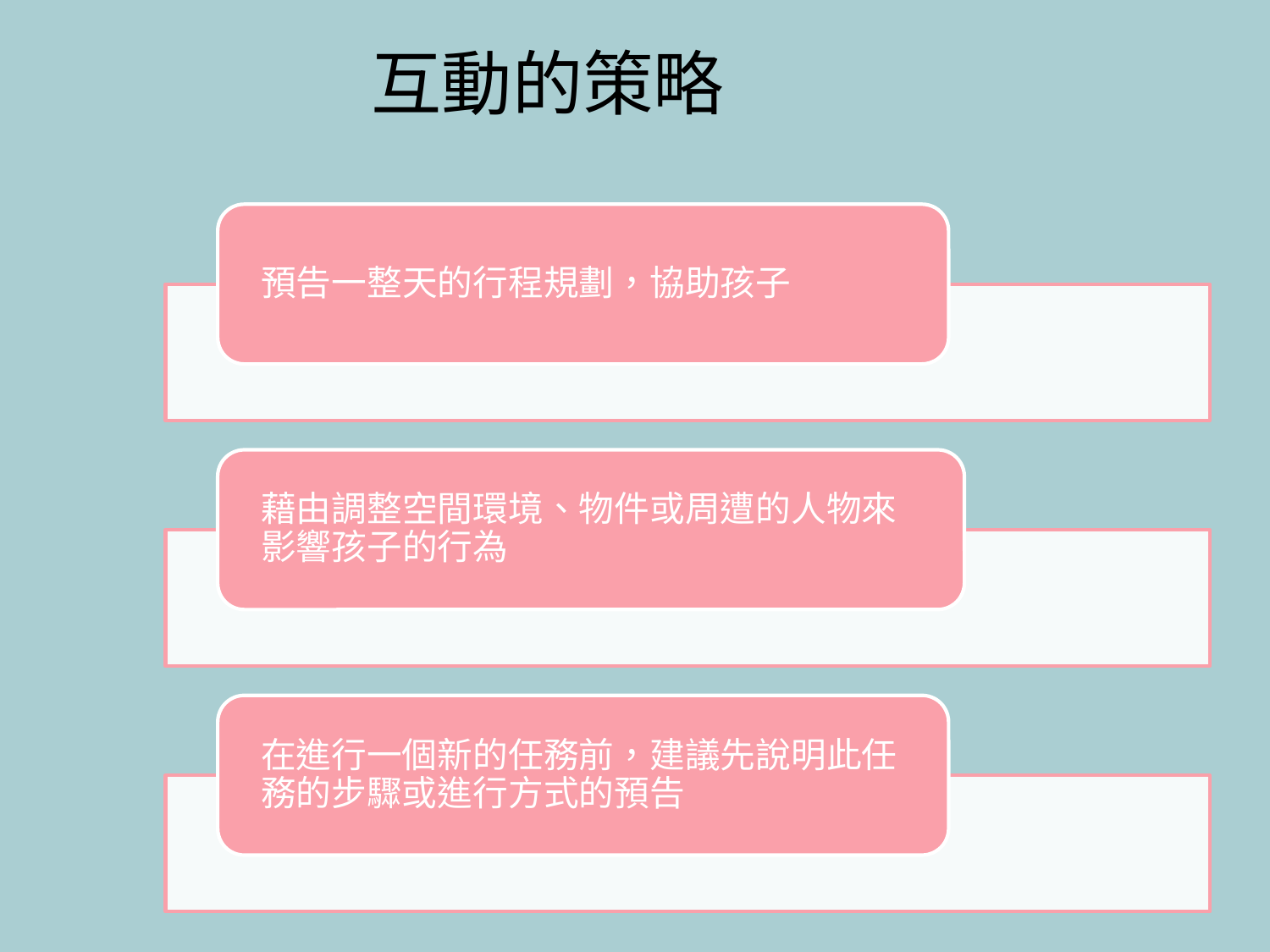

互動的策略
預告一整天的行程規劃，協助孩子
藉由調整空間環境、物件或周遭的人物來影響孩子的行為
在進行一個新的任務前，建議先說明此任務的步驟或進行方式的預告